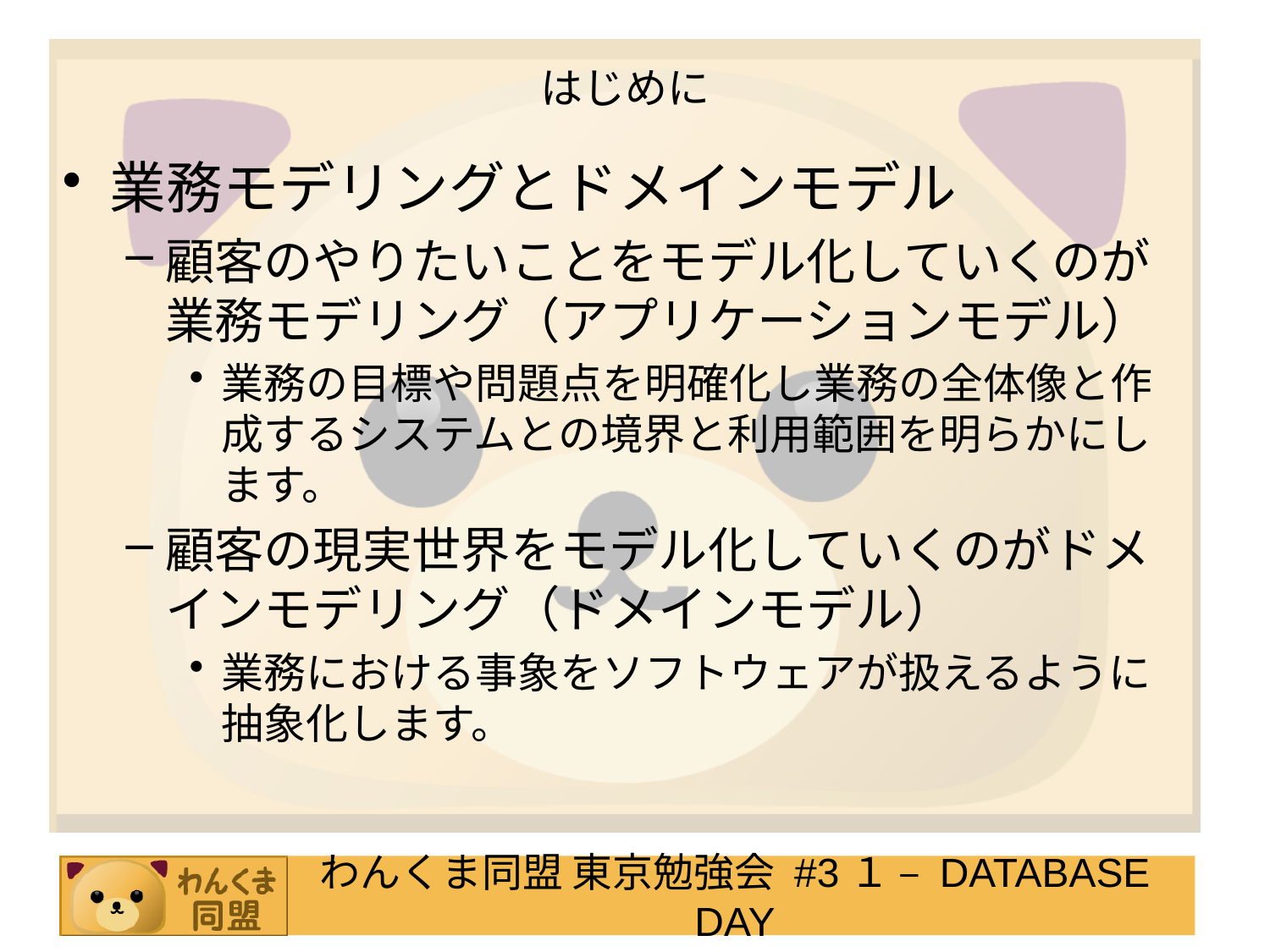

# はじめに
業務モデリングとドメインモデル
顧客のやりたいことをモデル化していくのが業務モデリング（アプリケーションモデル）
業務の目標や問題点を明確化し業務の全体像と作成するシステムとの境界と利用範囲を明らかにします。
顧客の現実世界をモデル化していくのがドメインモデリング（ドメインモデル）
業務における事象をソフトウェアが扱えるように抽象化します。